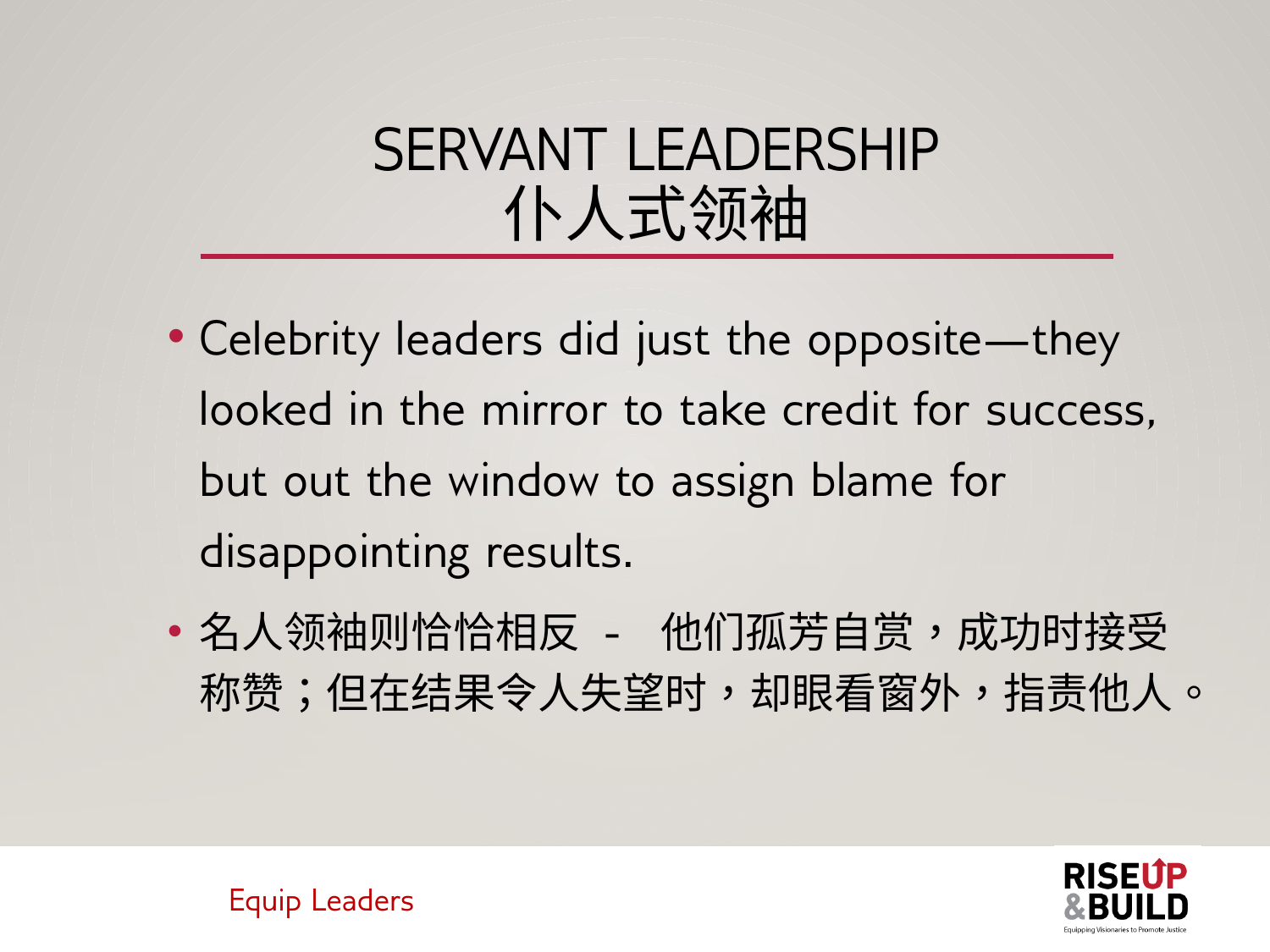

# Servant Leadership 仆人式领袖
Celebrity leaders did just the opposite—they looked in the mirror to take credit for success, but out the window to assign blame for disappointing results.
名人领袖则恰恰相反 - 他们孤芳自赏，成功时接受称赞；但在结果令人失望时，却眼看窗外，指责他人。

Equip Leaders